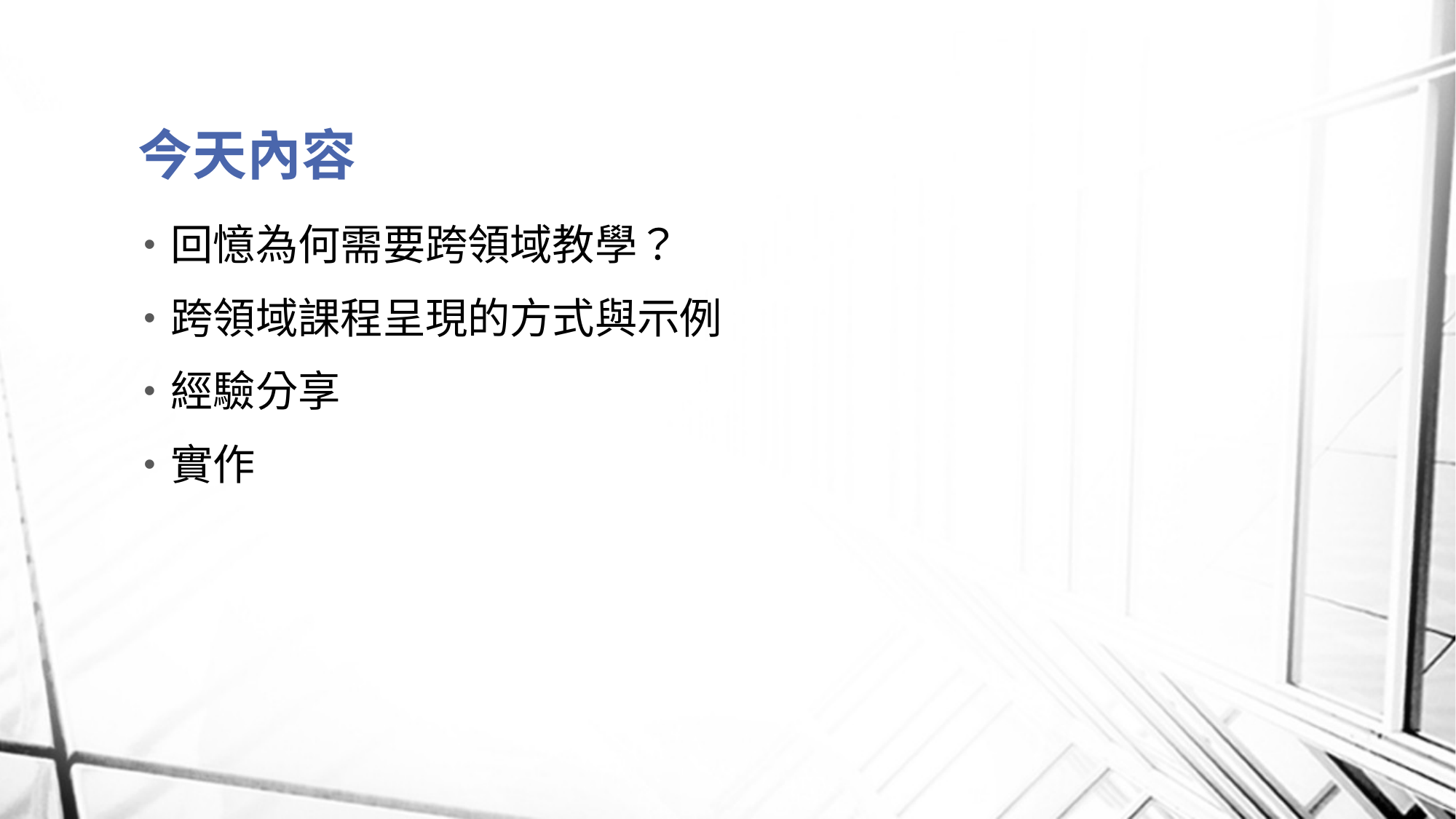

# 今天內容
回憶為何需要跨領域教學？
跨領域課程呈現的方式與示例
經驗分享
實作